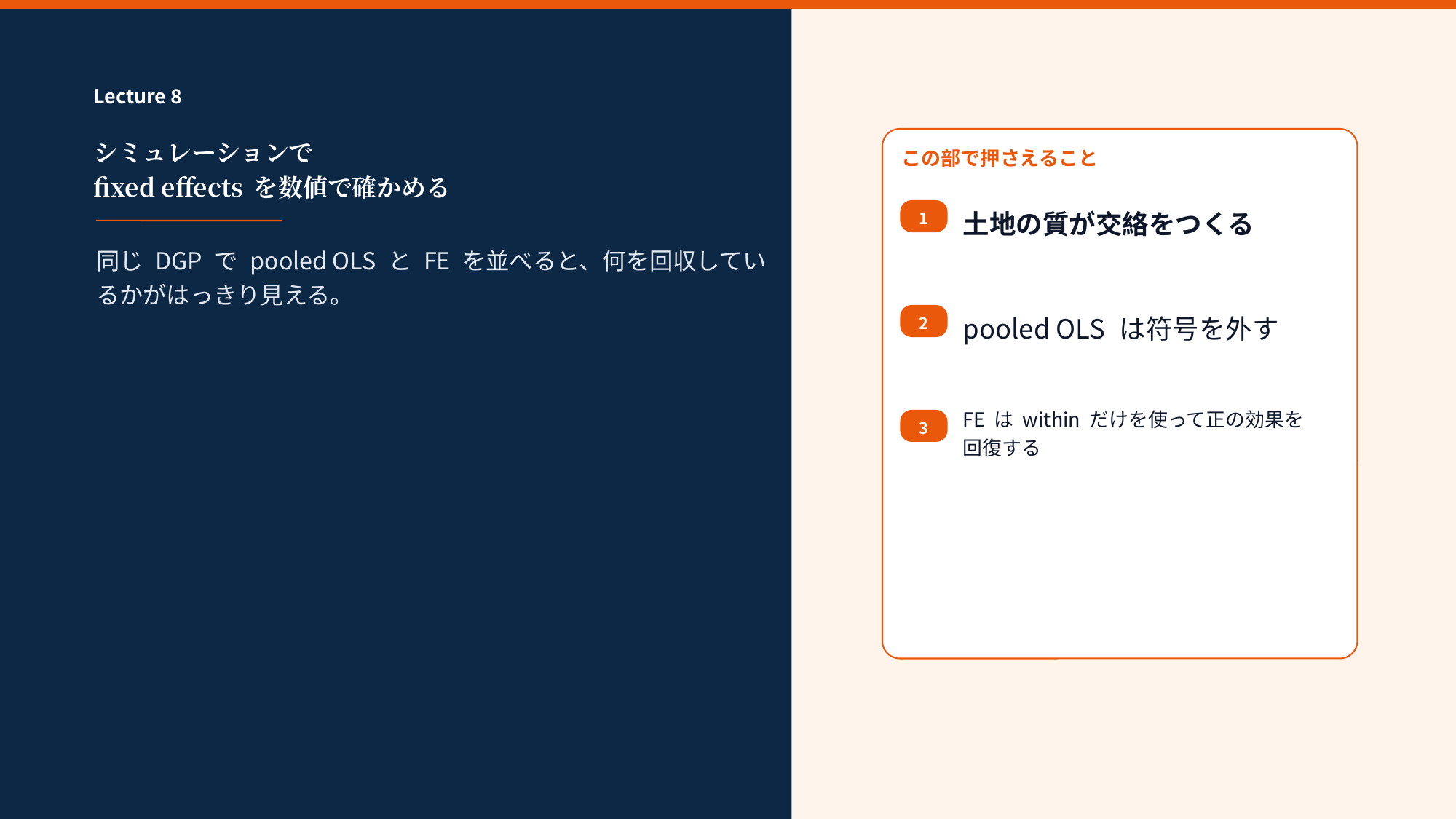

シミュレーション
Lecture 8
Lecture 8

シミュレーションで
fixed effects を数値で確かめる
この部で押さえること
土地の質が交絡をつくる

1

同じ DGP で pooled OLS と FE を並べると、何を回収しているかがはっきり見える。
pooled OLS は符号を外す

2
FE は within だけを使って正の効果を回復する

3
23
計量経済学 I ｜ Lecture 8